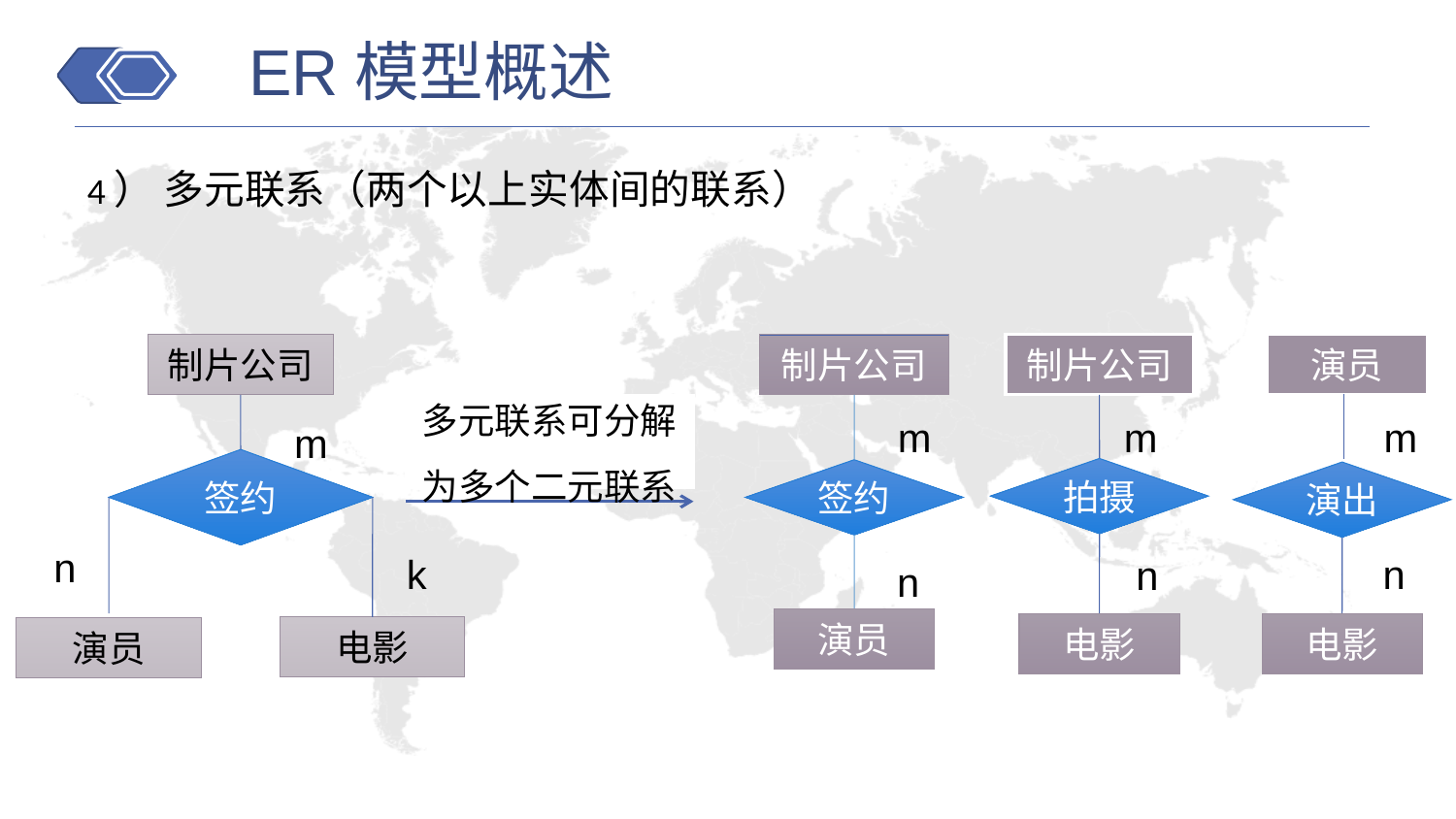

ER模型概述

4） 多元联系（两个以上实体间的联系）
制片公司
制片公司
制片公司
演员
多元联系可分解为多个二元联系
m
m
m
m
签约
拍摄
签约
演出
n
k
n
n
n
演员
电影
电影
电影
演员